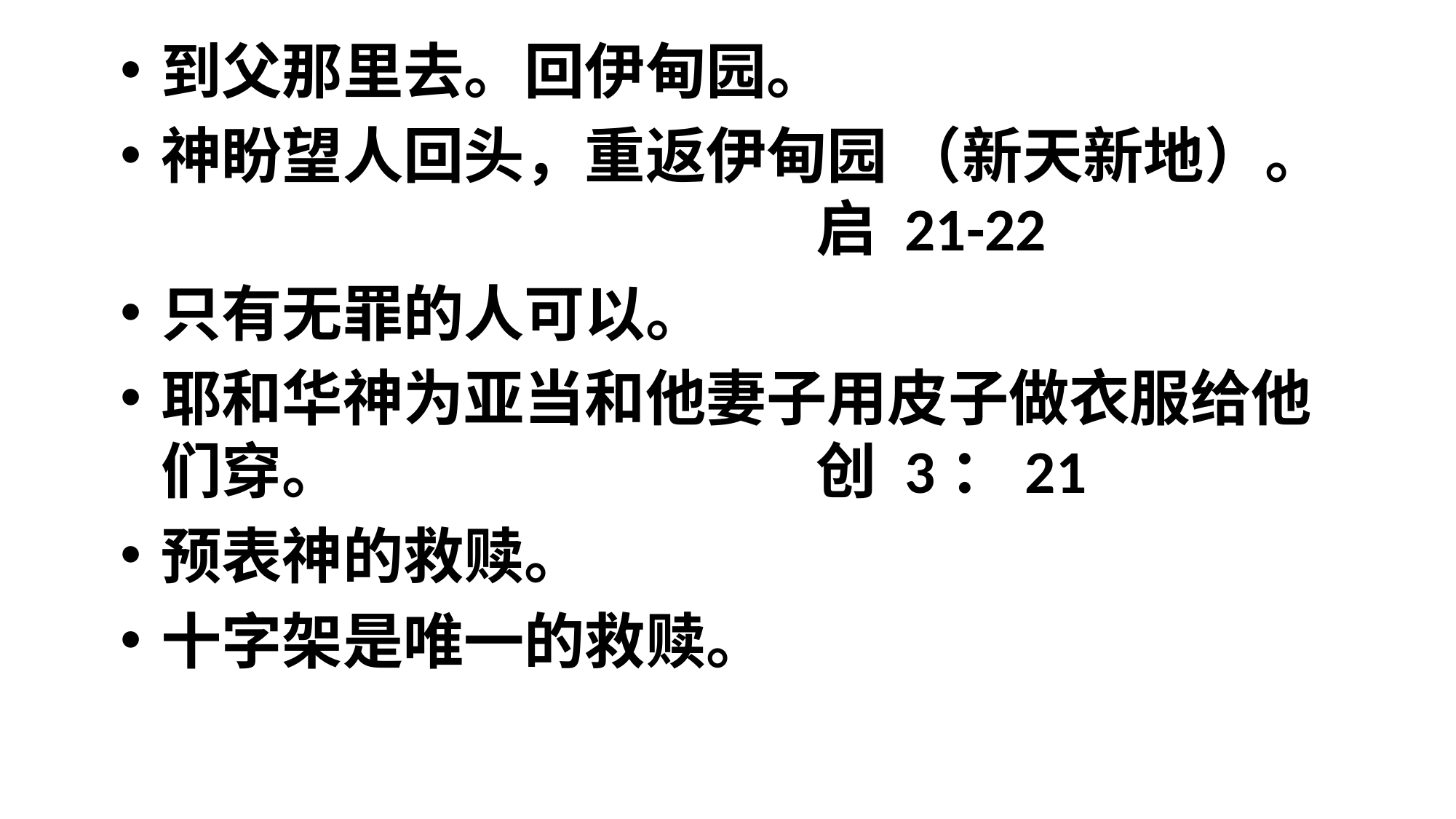

到父那里去。回伊甸园。
神盼望人回头，重返伊甸园 （新天新地）。							启 21-22
只有无罪的人可以。
耶和华神为亚当和他妻子用皮子做衣服给他们穿。 					创 3：21
预表神的救赎。
十字架是唯一的救赎。